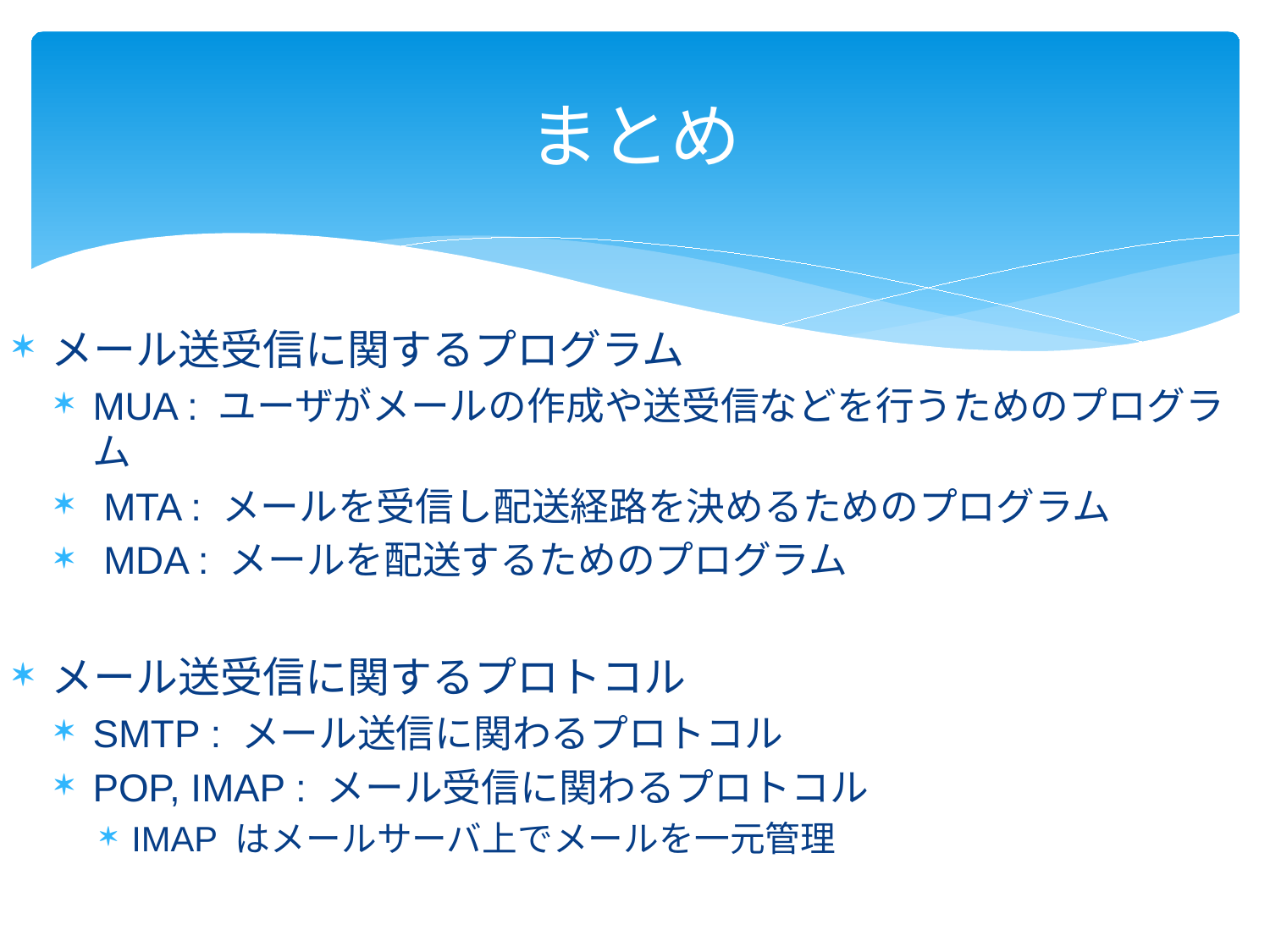

# まとめ
メール送受信に関するプログラム
MUA : ユーザがメールの作成や送受信などを行うためのプログラム
 MTA : メールを受信し配送経路を決めるためのプログラム
 MDA : メールを配送するためのプログラム

メール送受信に関するプロトコル
SMTP : メール送信に関わるプロトコル
POP, IMAP : メール受信に関わるプロトコル
IMAP はメールサーバ上でメールを一元管理